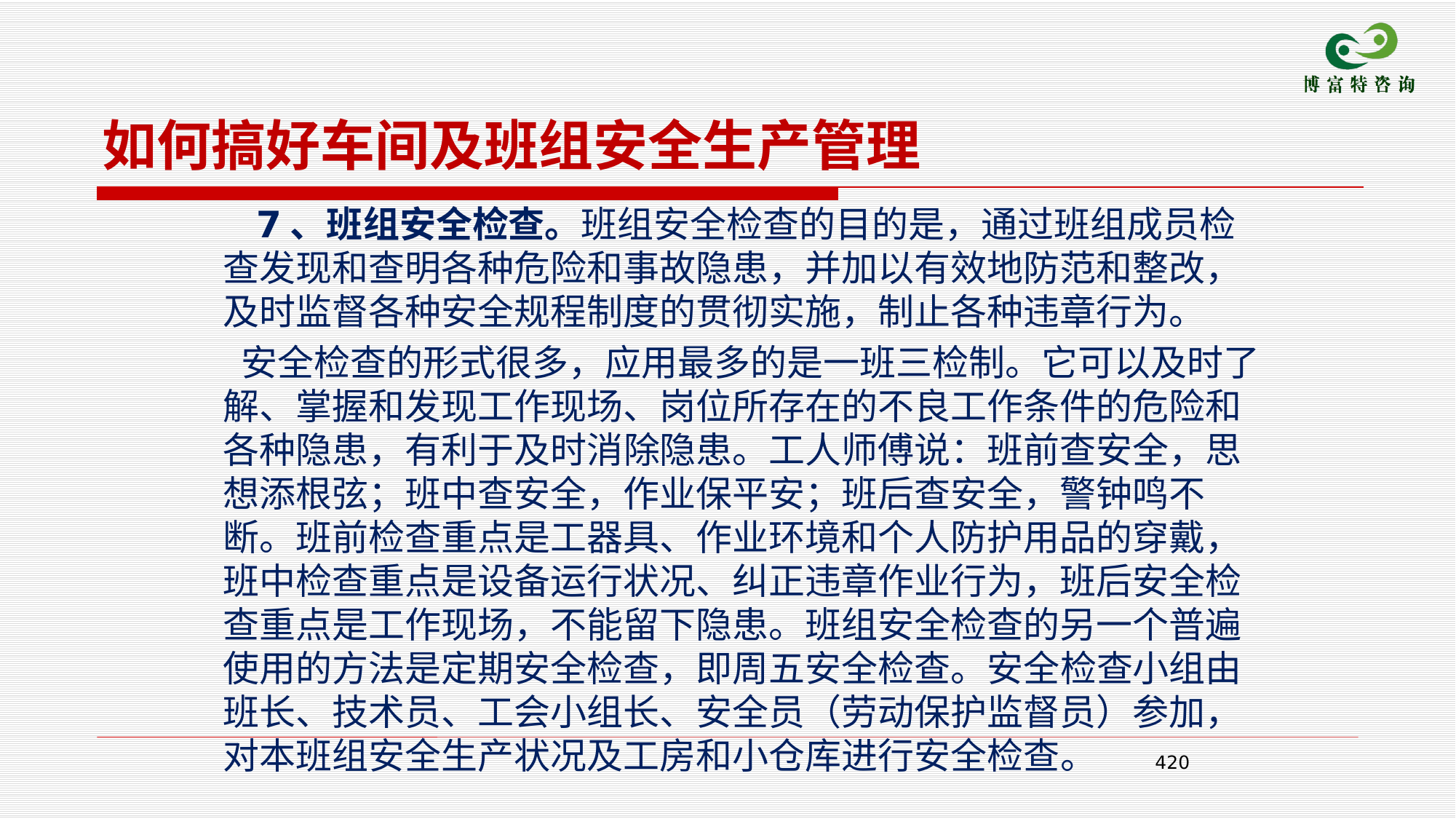

如何搞好车间及班组安全生产管理
       7、班组安全检查。班组安全检查的目的是，通过班组成员检查发现和查明各种危险和事故隐患，并加以有效地防范和整改，及时监督各种安全规程制度的贯彻实施，制止各种违章行为。
        安全检查的形式很多，应用最多的是一班三检制。它可以及时了解、掌握和发现工作现场、岗位所存在的不良工作条件的危险和各种隐患，有利于及时消除隐患。工人师傅说：班前查安全，思想添根弦；班中查安全，作业保平安；班后查安全，警钟鸣不断。班前检查重点是工器具、作业环境和个人防护用品的穿戴，班中检查重点是设备运行状况、纠正违章作业行为，班后安全检查重点是工作现场，不能留下隐患。班组安全检查的另一个普遍使用的方法是定期安全检查，即周五安全检查。安全检查小组由班长、技术员、工会小组长、安全员（劳动保护监督员）参加，对本班组安全生产状况及工房和小仓库进行安全检查。

420